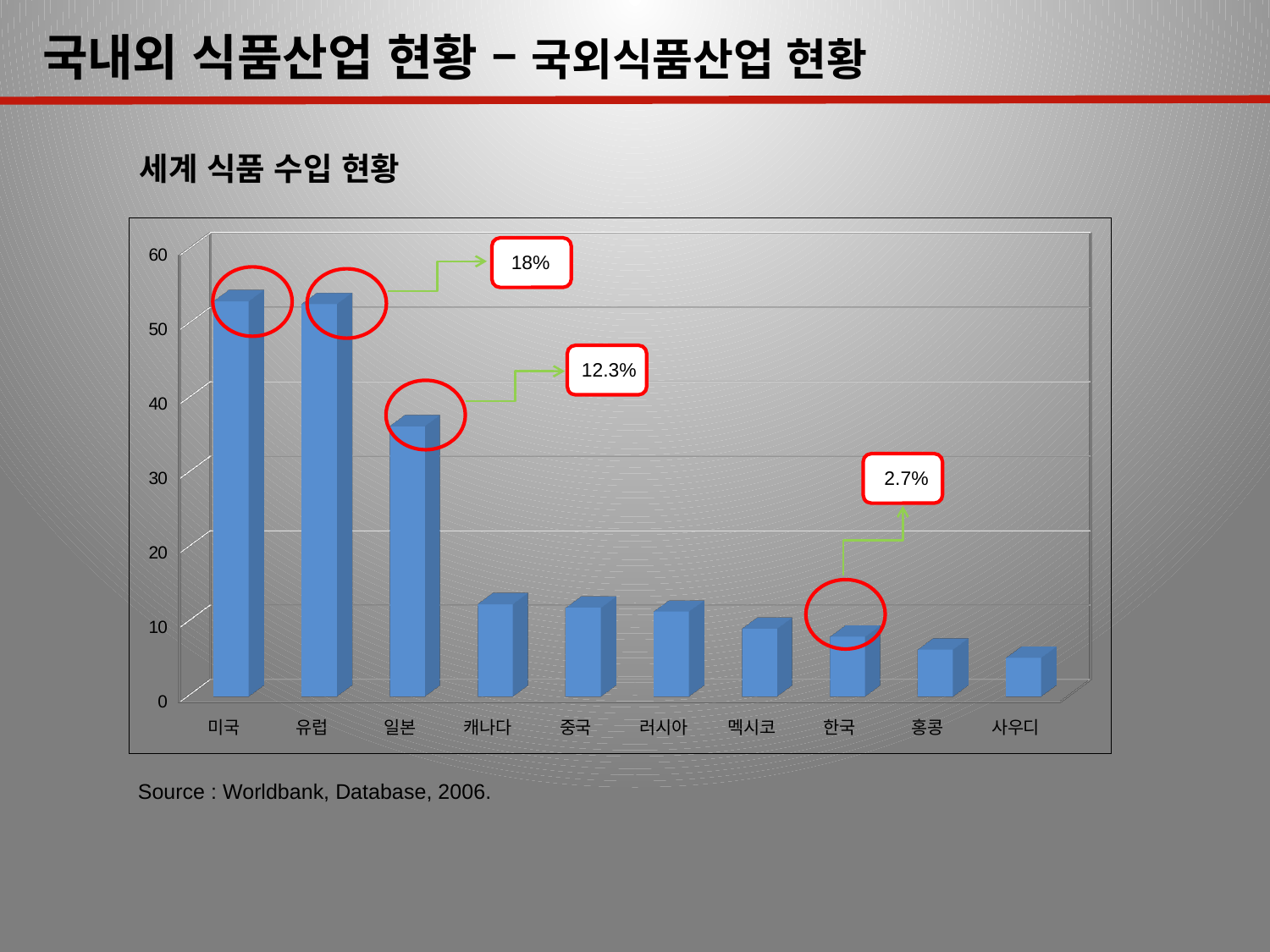

국내외 식품산업 현황 – 국외식품산업 현황

 세계 식품 수입 현황

[unsupported chart]

18%

12.3%

2.7%

Source : Worldbank, Database, 2006.